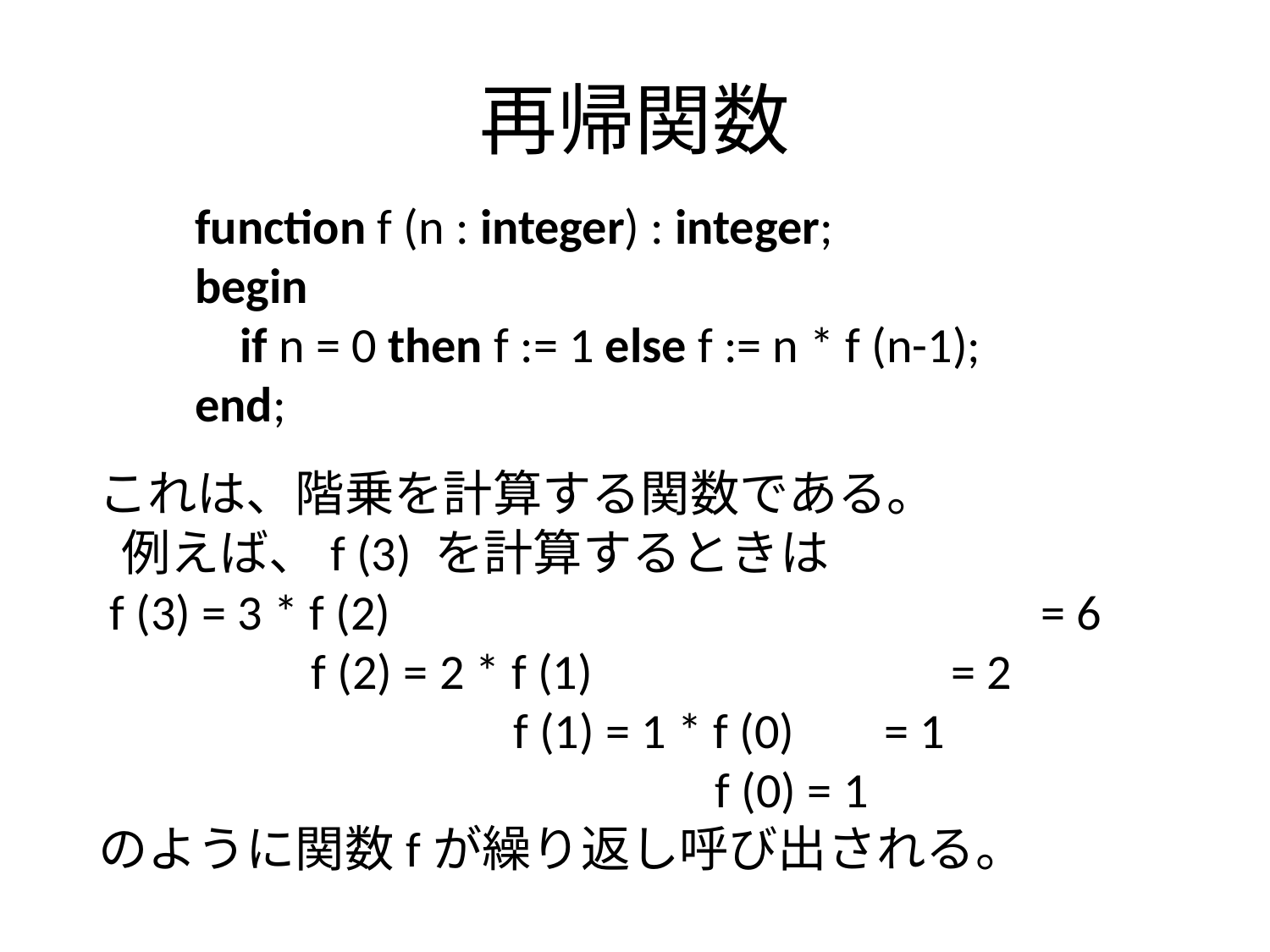

# 再帰関数
 function f (n : integer) : integer;
 begin
     if n = 0 then f := 1 else f := n * f (n-1);
 end;
これは、階乗を計算する関数である。
 例えば、f (3) を計算するときは
 f (3) = 3 * f (2)                                                          = 6
                   f (2) = 2 * f (1)                                = 2
                                     f (1) = 1 * f (0)        = 1
                                                       f (0) = 1
のように関数fが繰り返し呼び出される。